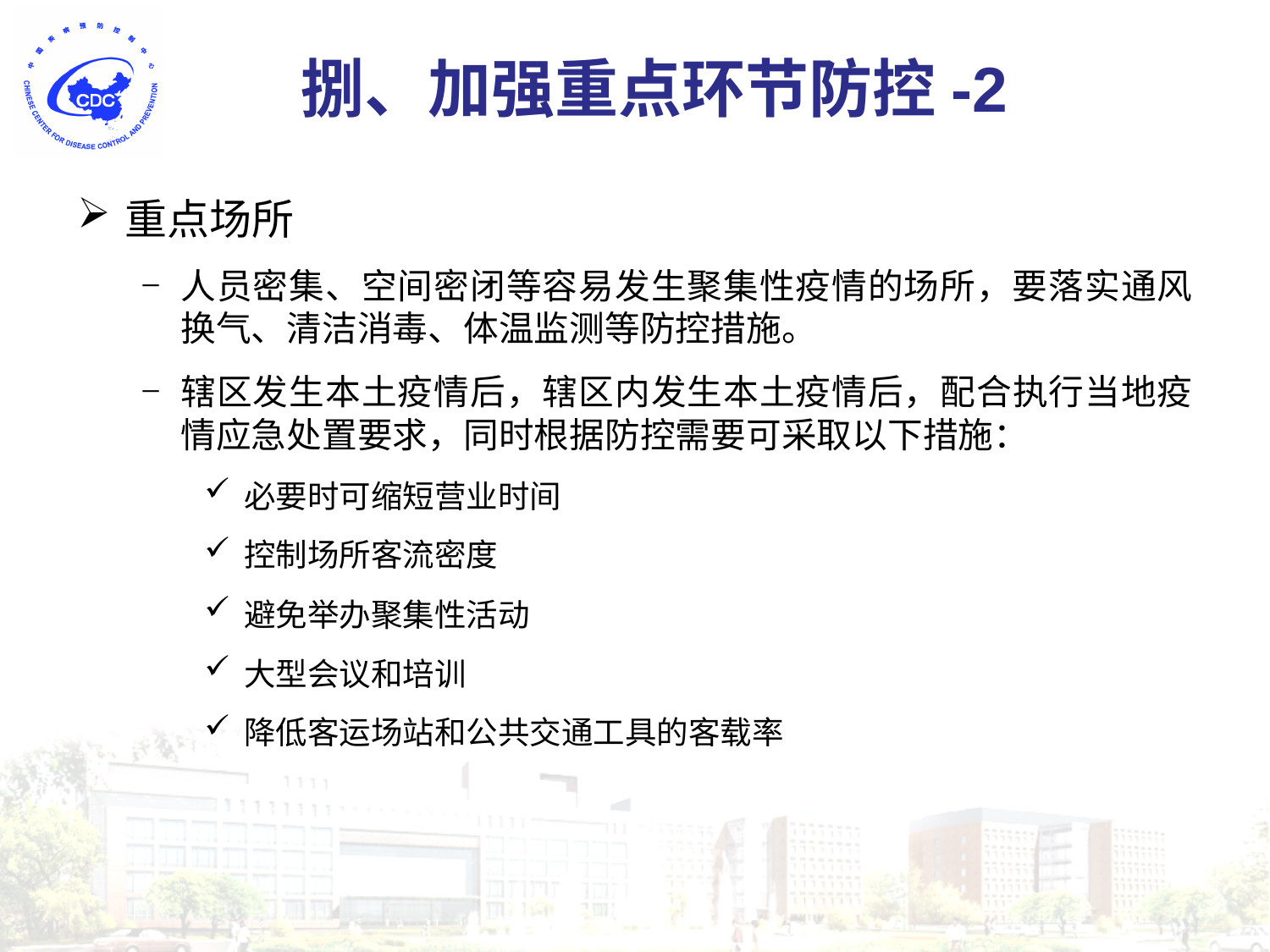

、加强重点环节防控-2
重点场所
人员密集、空间密闭等容易发生聚集性疫情的场所，要落实通风换气、清洁消毒、体温监测等防控措施。
辖区发生本土疫情后，辖区内发生本土疫情后，配合执行当地疫情应急处置要求，同时根据防控需要可采取以下措施：
必要时可缩短营业时间
控制场所客流密度
避免举办聚集性活动
大型会议和培训
降低客运场站和公共交通工具的客载率